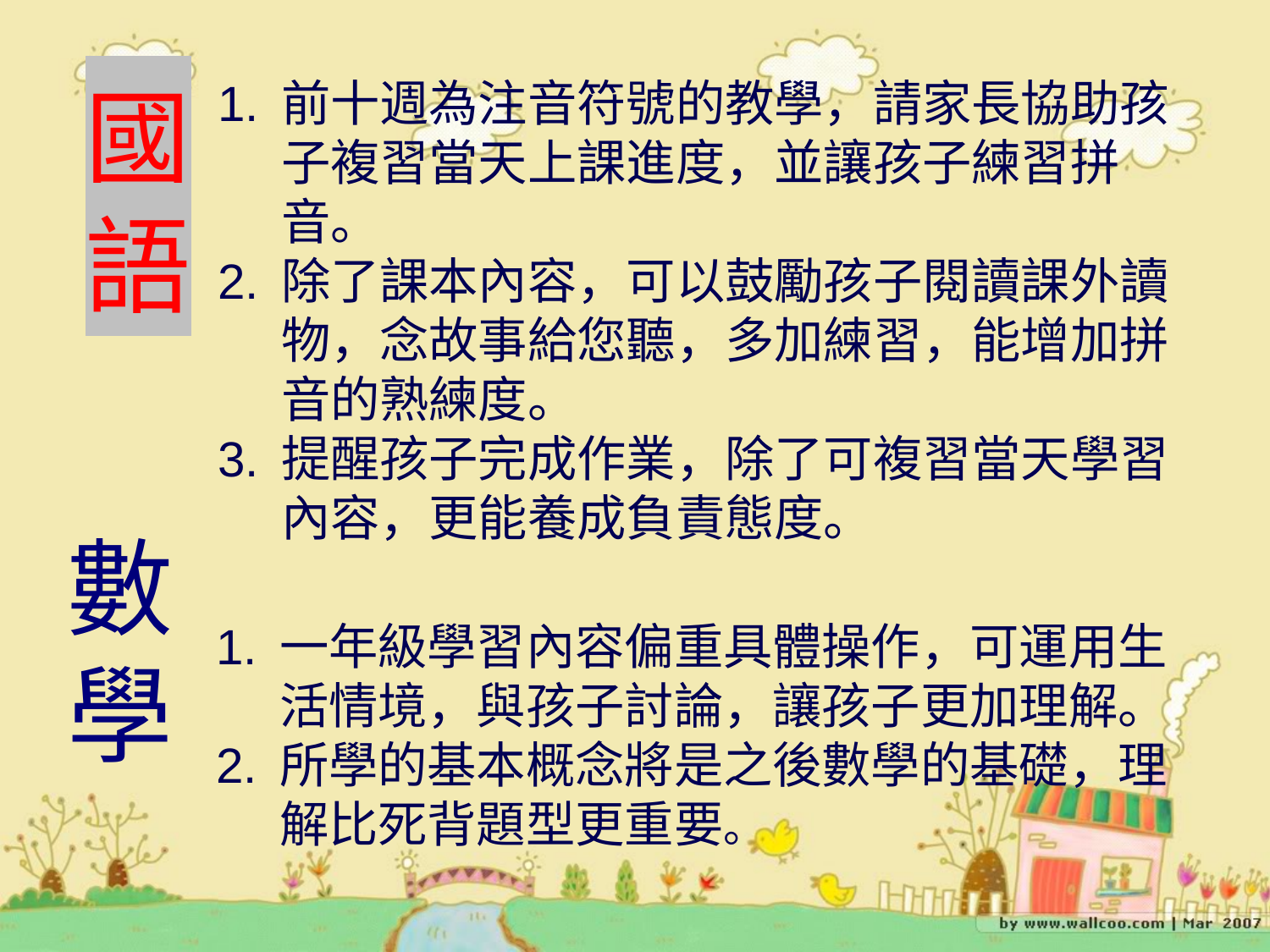

國語

前十週為注音符號的教學，請家長協助孩子複習當天上課進度，並讓孩子練習拼音。
除了課本內容，可以鼓勵孩子閱讀課外讀物，念故事給您聽，多加練習，能增加拼音的熟練度。
提醒孩子完成作業，除了可複習當天學習內容，更能養成負責態度。

# 數學
一年級學習內容偏重具體操作，可運用生活情境，與孩子討論，讓孩子更加理解。
所學的基本概念將是之後數學的基礎，理解比死背題型更重要。